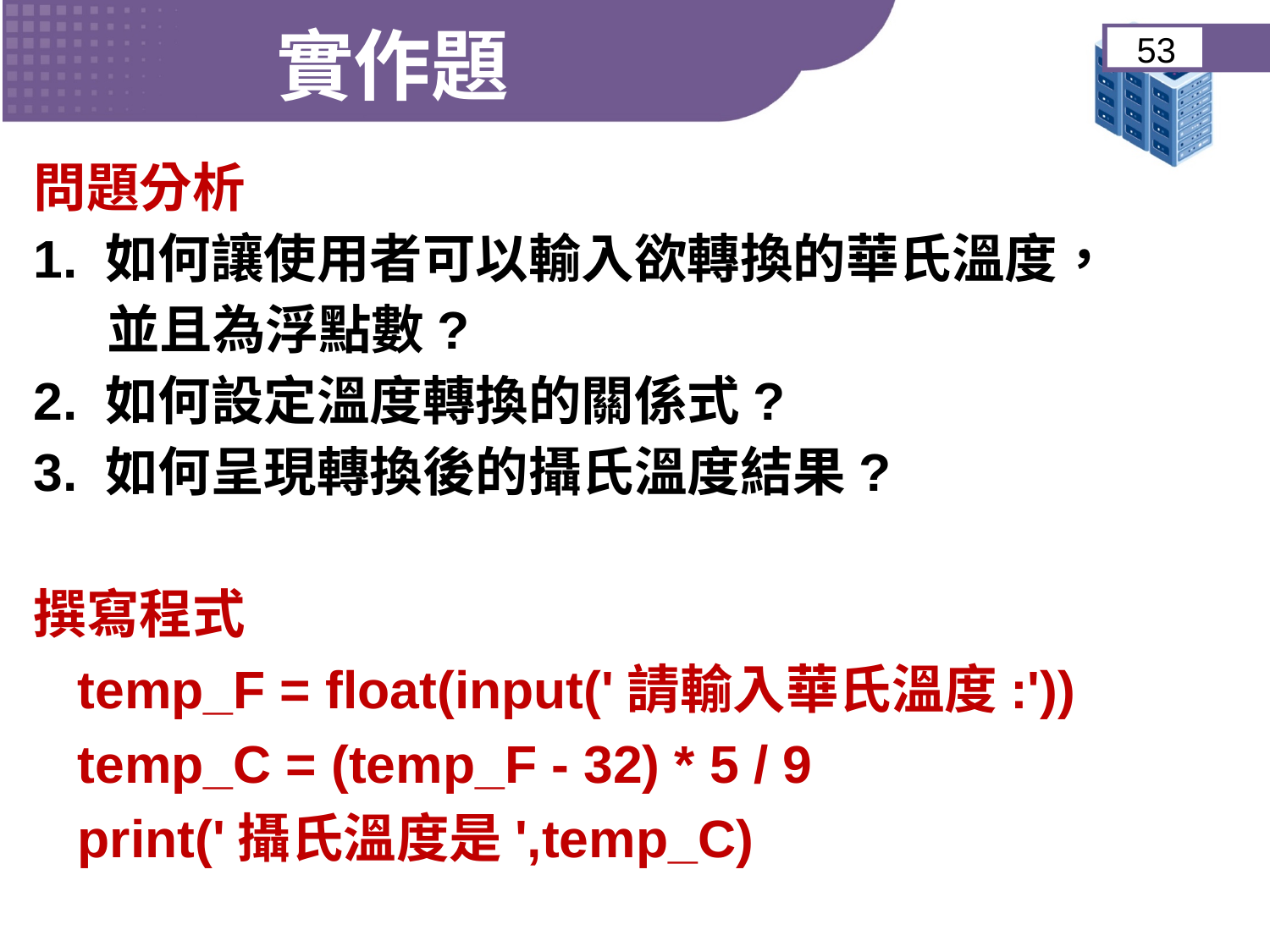

實作題
53
問題分析
1. 如何讓使用者可以輸入欲轉換的華氏溫度，
     並且為浮點數?
2. 如何設定溫度轉換的關係式?
3. 如何呈現轉換後的攝氏溫度結果?

撰寫程式
   temp_F = float(input('請輸入華氏溫度:'))
   temp_C = (temp_F - 32) * 5 / 9
   print('攝氏溫度是',temp_C)